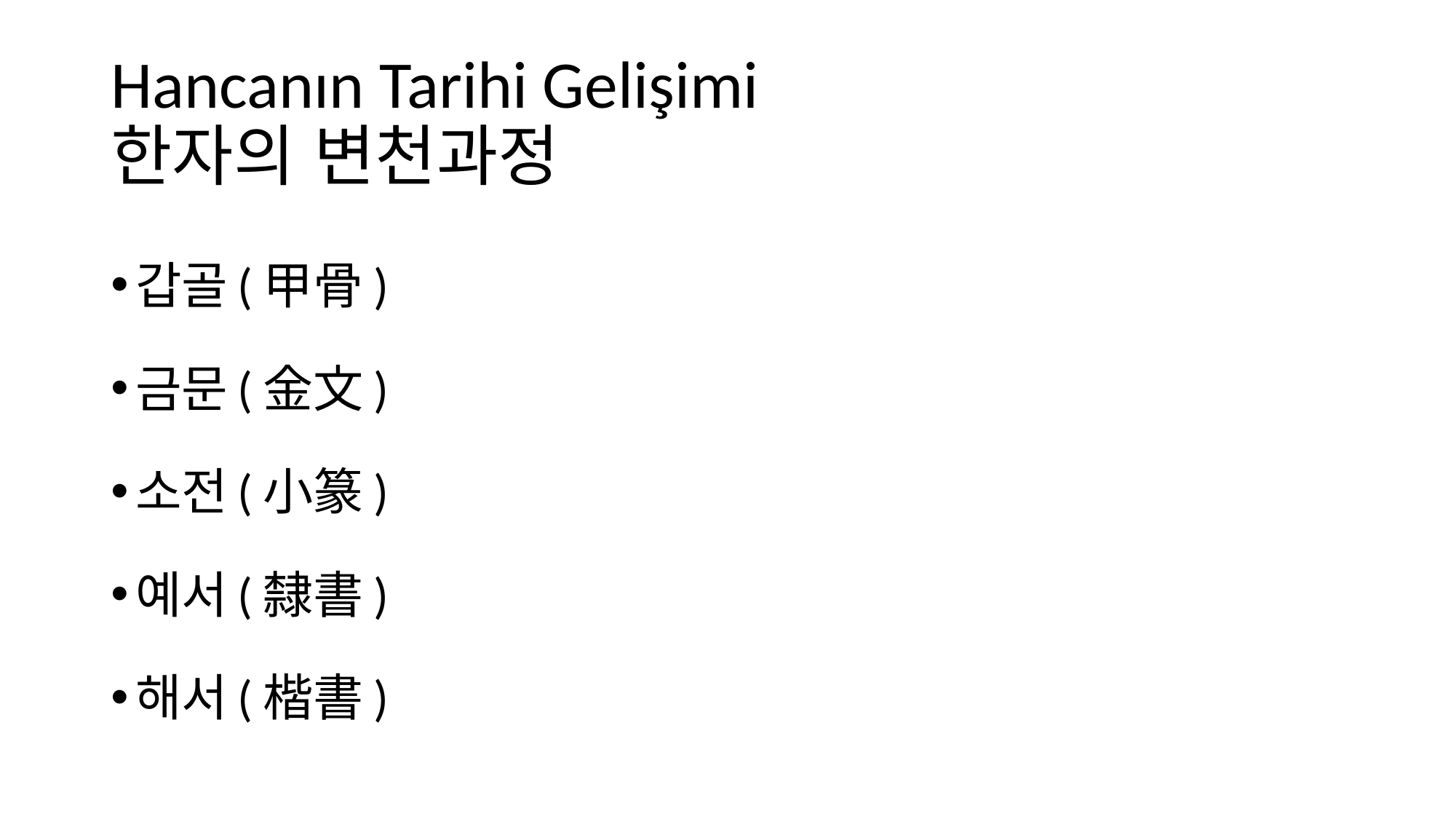

# Hancanın Tarihi Gelişimi 한자의 변천과정
갑골(甲骨)
금문(金文)
소전(小篆)
예서(隸書)
해서(楷書)